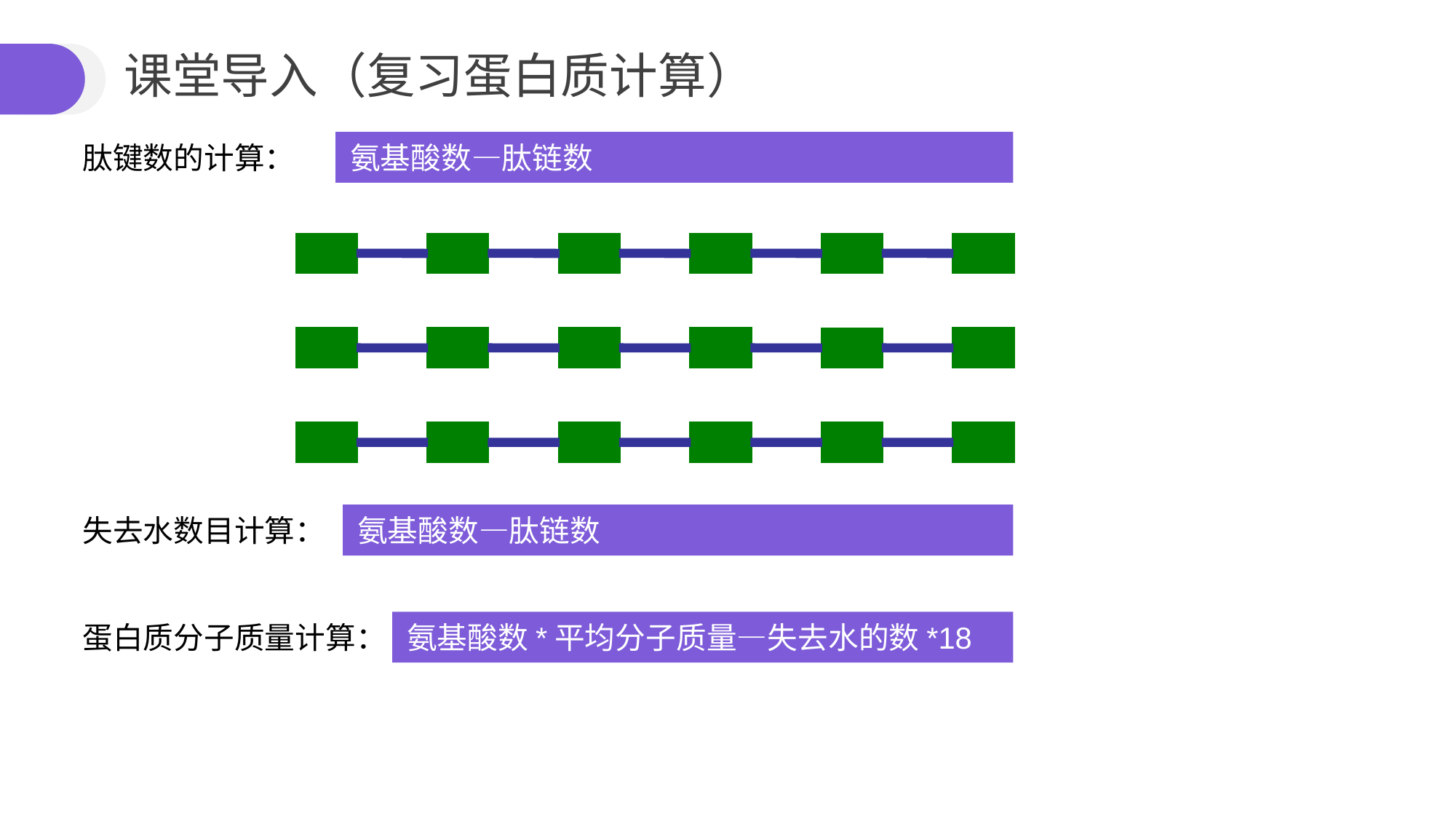

课堂导入（复习蛋白质计算）
肽键数的计算：
氨基酸数—肽链数

失去水数目计算：
氨基酸数—肽链数
蛋白质分子质量计算：
氨基酸数*平均分子质量—失去水的数*18